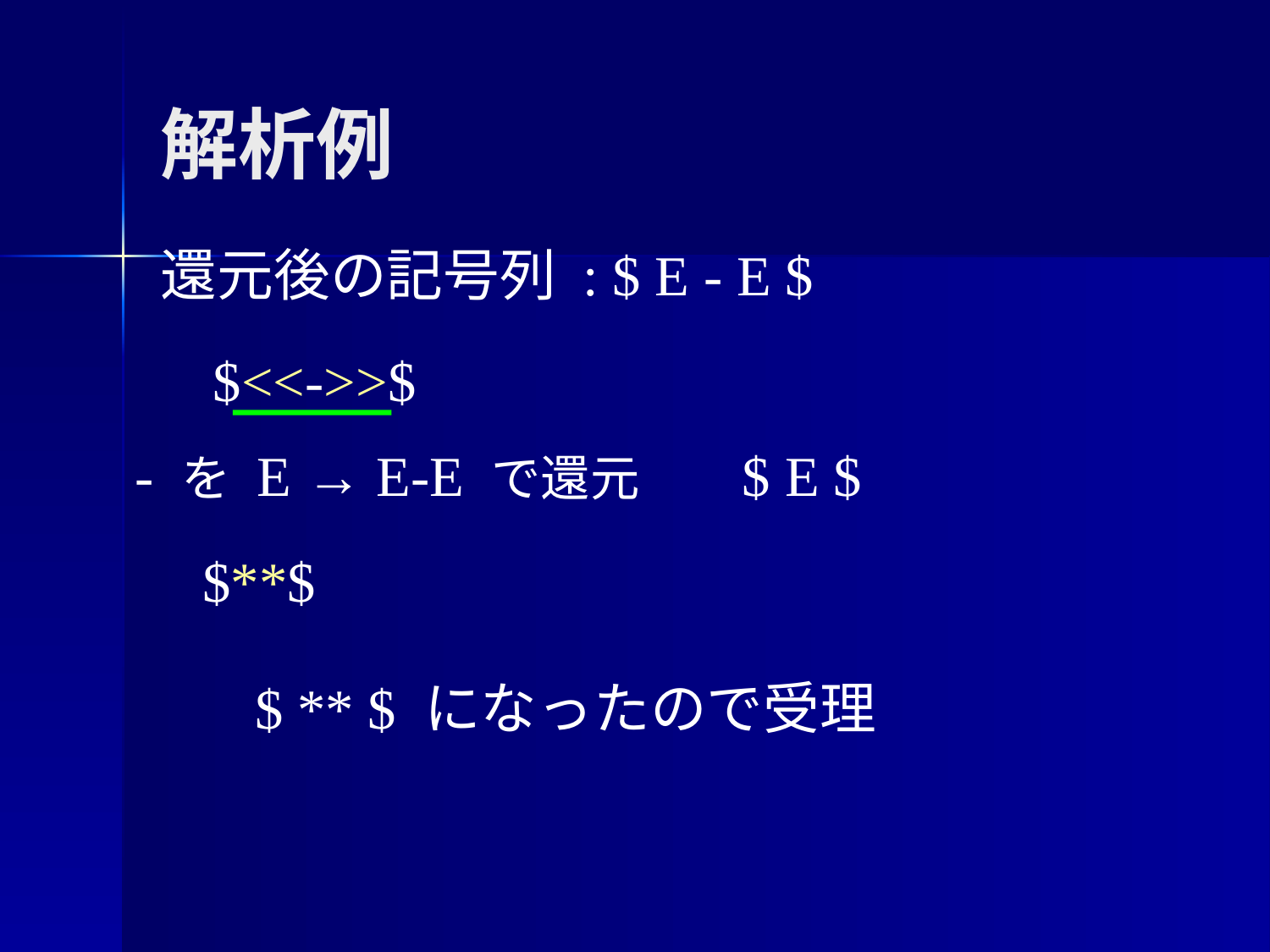

# 解析例
還元後の記号列 : $ E - E $
$<<->>$

- を E → E-E で還元
$ E $
$**$
$ ** $ になったので受理